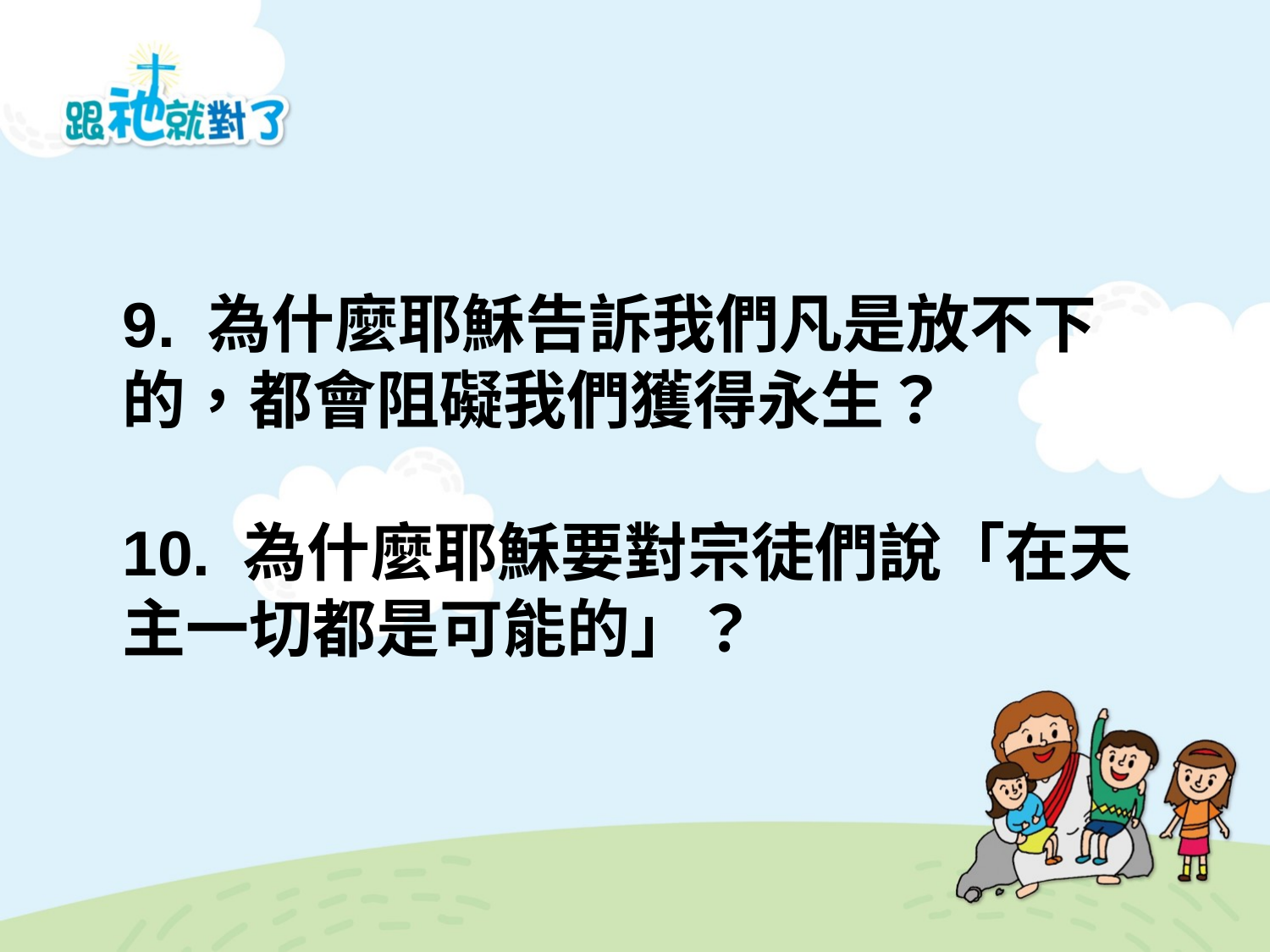

9. 為什麼耶穌告訴我們凡是放不下的，都會阻礙我們獲得永生？

10. 為什麼耶穌要對宗徒們說「在天主一切都是可能的」？